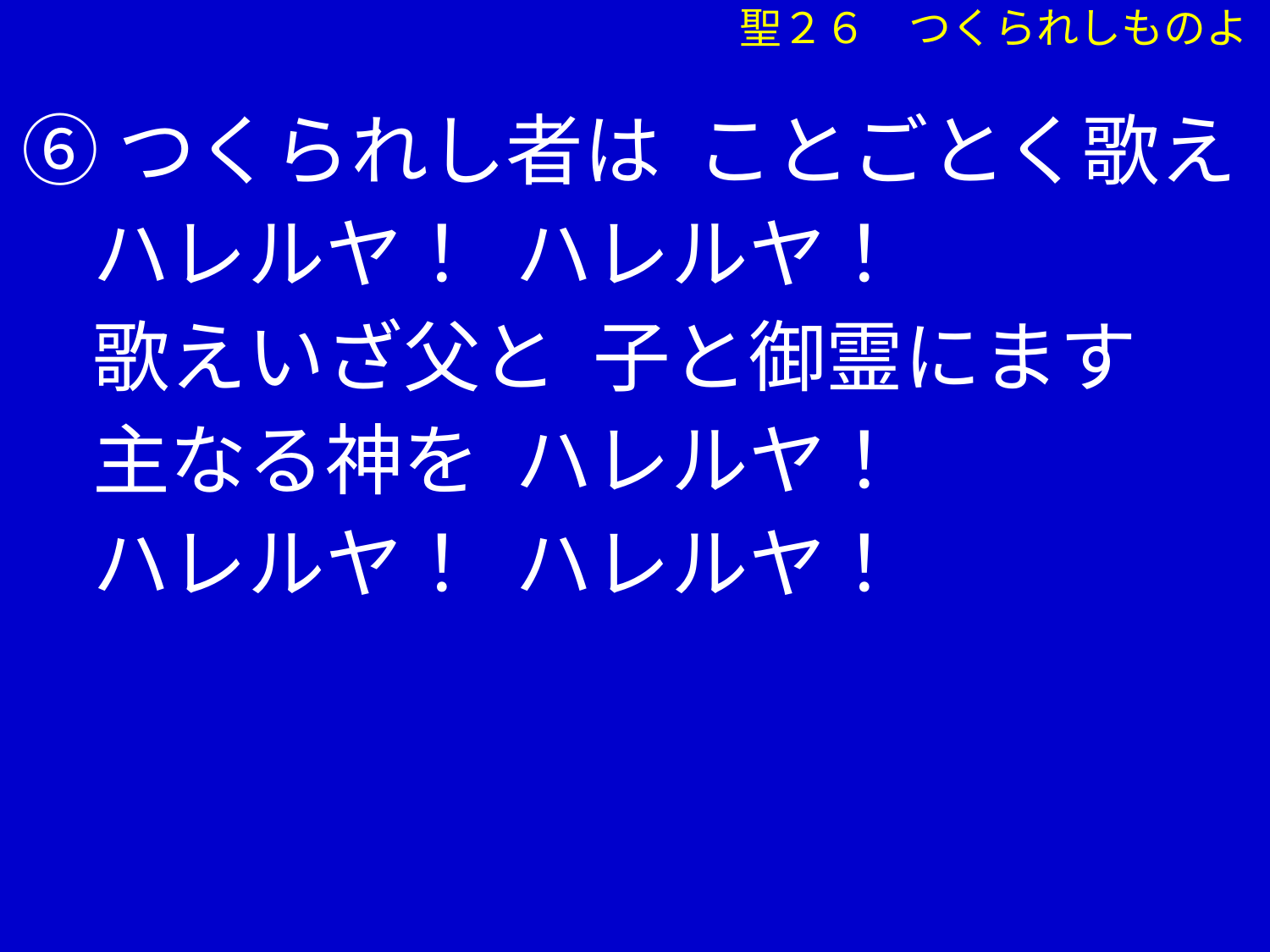

⑥つくられし者は  ことごとく歌え
   ハレルヤ！  ハレルヤ！
   歌えいざ父と  子と御霊にます
   主なる神を  ハレルヤ！
   ハレルヤ！  ハレルヤ！

聖２６　つくられしものよ